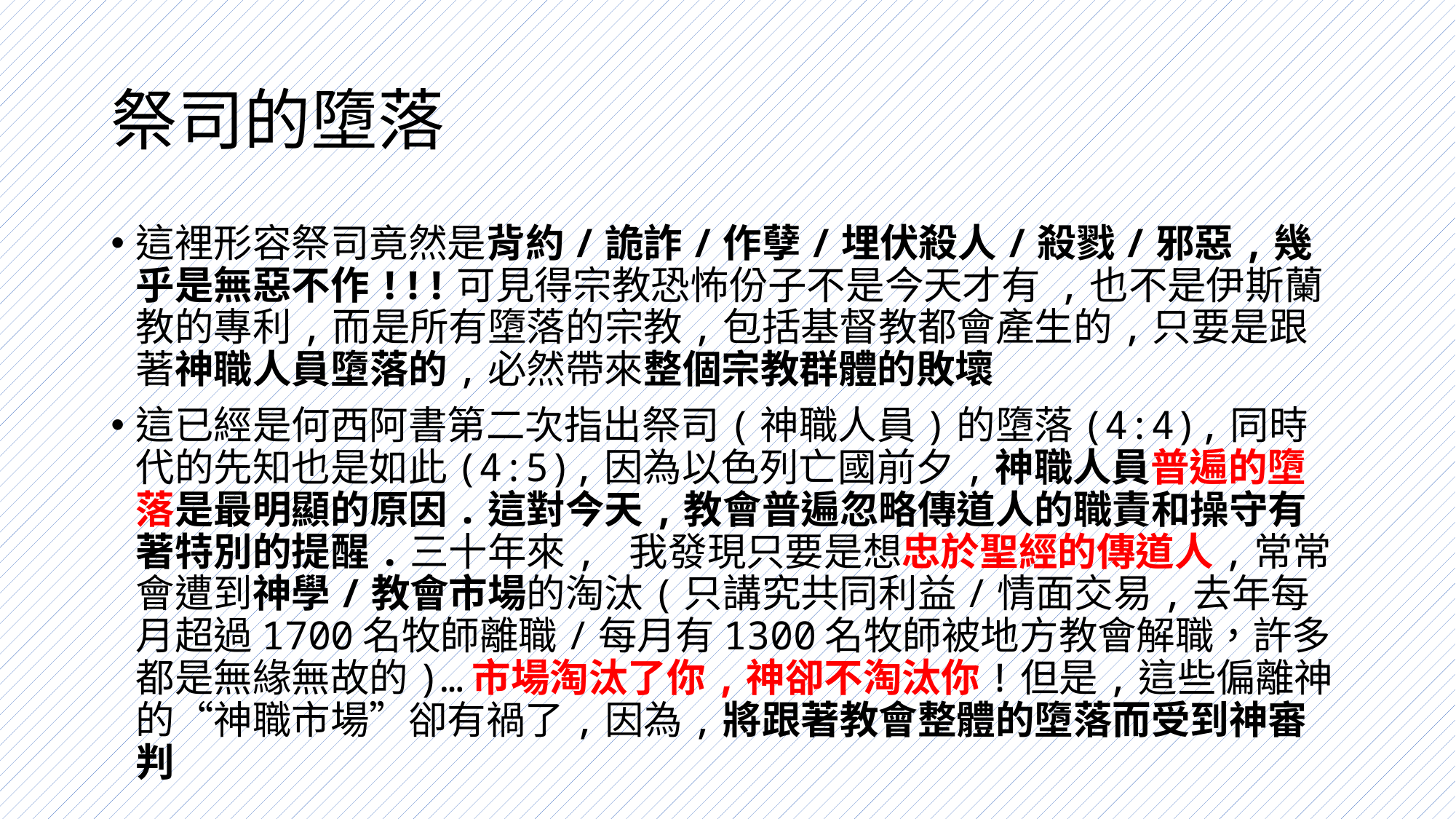

# 祭司的墮落
這裡形容祭司竟然是背約/詭詐/作孽/埋伏殺人/殺戮/邪惡,幾乎是無惡不作!!!可見得宗教恐怖份子不是今天才有 ,也不是伊斯蘭教的專利,而是所有墮落的宗教,包括基督教都會產生的,只要是跟著神職人員墮落的,必然帶來整個宗教群體的敗壞
這已經是何西阿書第二次指出祭司(神職人員)的墮落(4:4),同時代的先知也是如此(4:5),因為以色列亡國前夕,神職人員普遍的墮落是最明顯的原因.這對今天,教會普遍忽略傳道人的職責和操守有著特別的提醒.三十年來, 我發現只要是想忠於聖經的傳道人,常常會遭到神學/教會市場的淘汰(只講究共同利益/情面交易,去年每月超過1700名牧師離職/每月有1300名牧師被地方教會解職，許多都是無緣無故的)…市場淘汰了你,神卻不淘汰你!但是,這些偏離神的“神職市場”卻有禍了,因為,將跟著教會整體的墮落而受到神審判